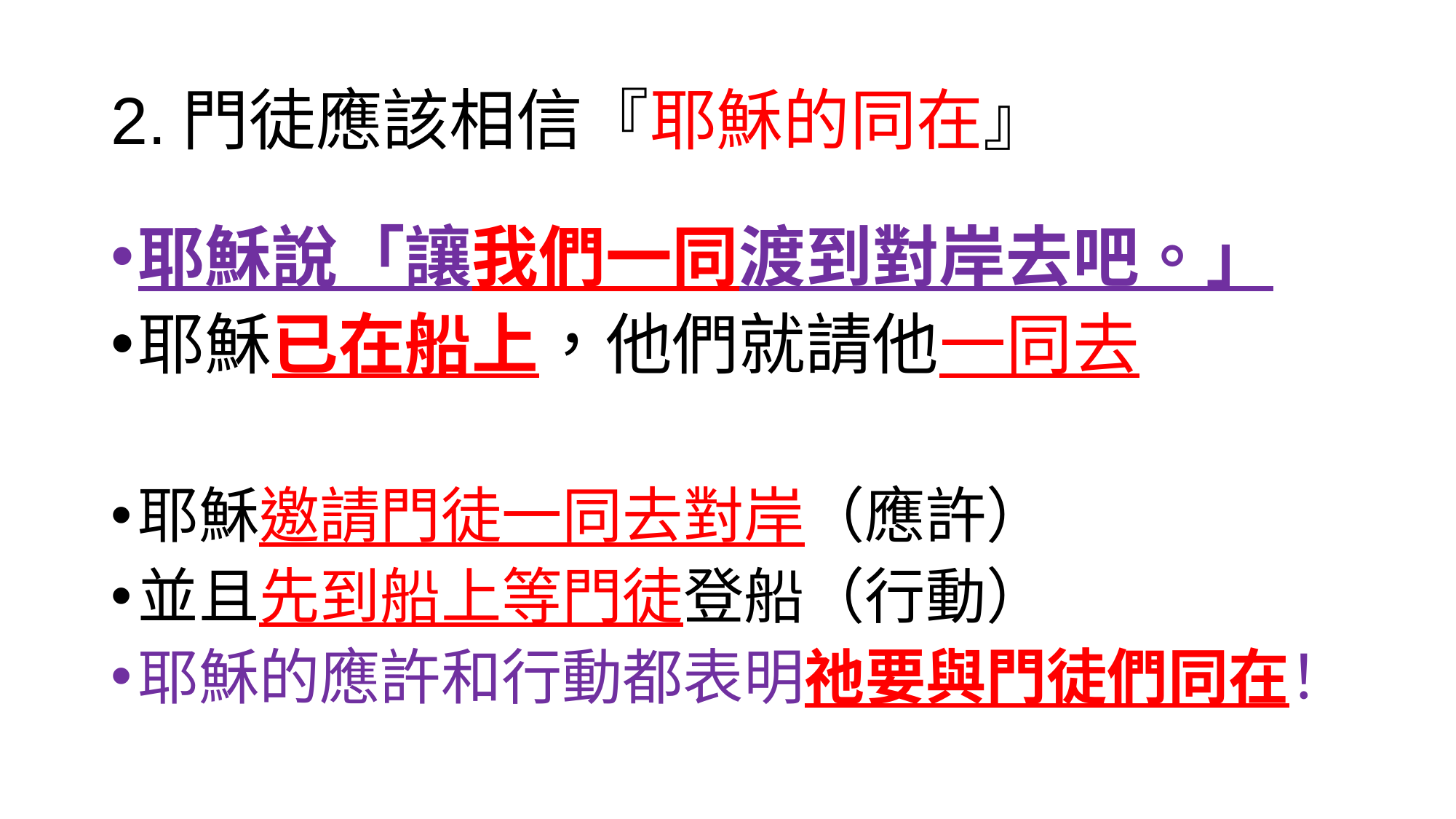

# 2.門徒應該相信『耶穌的同在』
耶穌說「讓我們一同渡到對岸去吧。」
耶穌已在船上，他們就請他一同去

耶穌邀請門徒一同去對岸（應許）
並且先到船上等門徒登船（行動）
耶穌的應許和行動都表明祂要與門徒們同在！